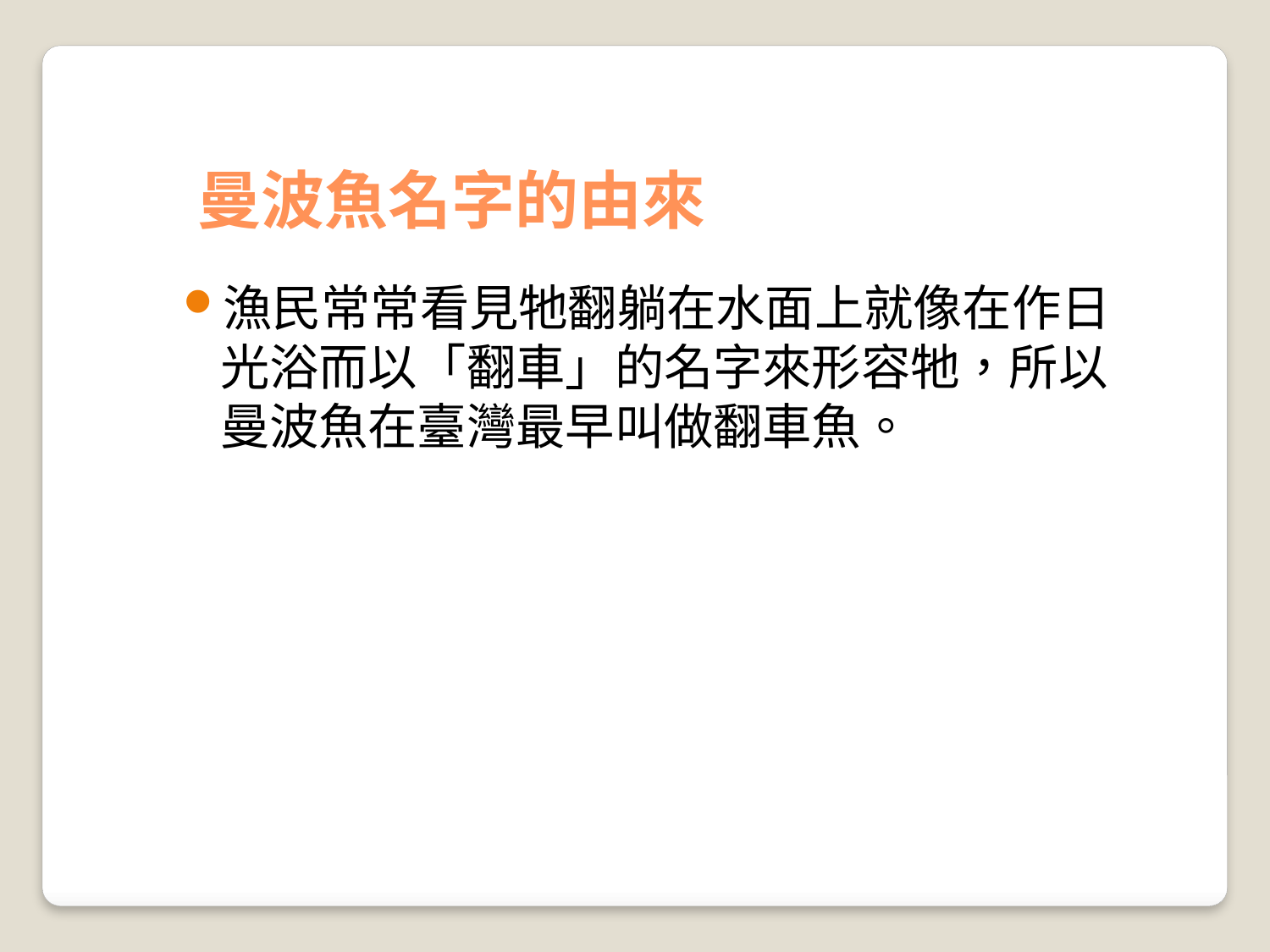

曼波魚名字的由來
漁民常常看見牠翻躺在水面上就像在作日光浴而以「翻車」的名字來形容牠，所以曼波魚在臺灣最早叫做翻車魚。